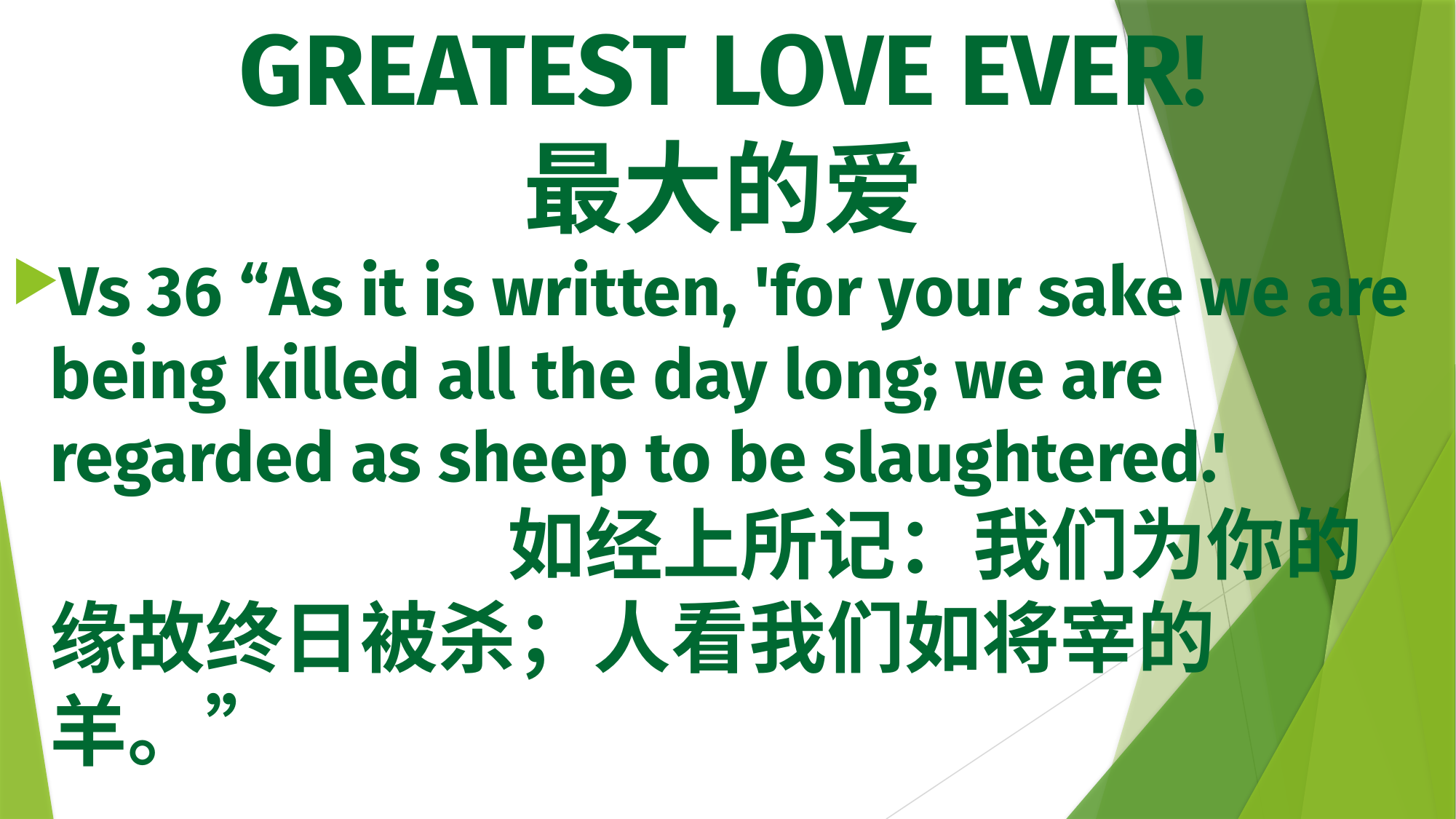

# GREATEST LOVE EVER! 最大的爱
Vs 36 “As it is written, 'for your sake we are being killed all the day long; we are regarded as sheep to be slaughtered.'                                        如经上所记：我们为你的缘故终日被杀；人看我们如将宰的羊。”